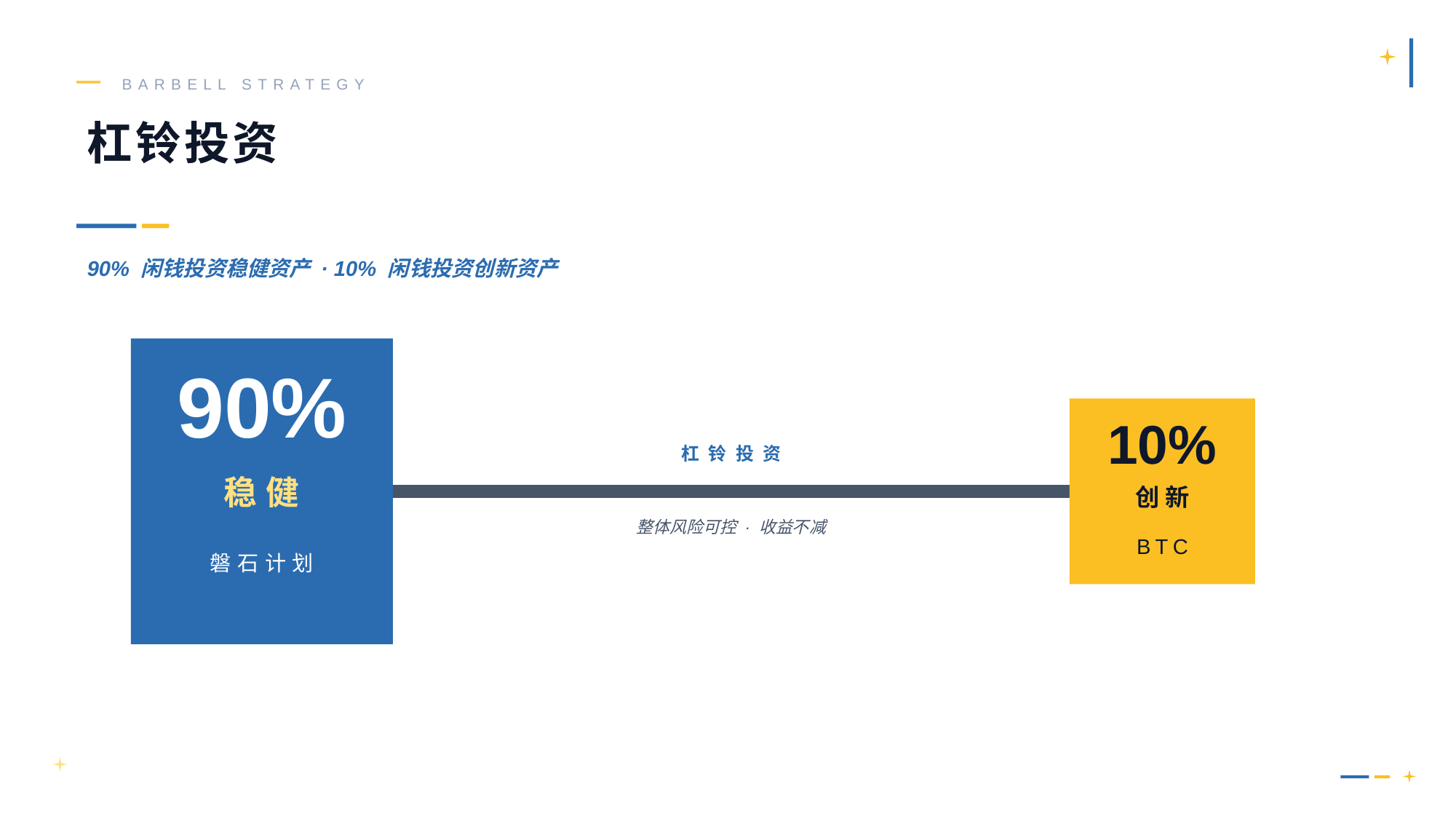

BARBELL STRATEGY

杠铃投资

90% 闲钱投资稳健资产 · 10% 闲钱投资创新资产

90%

10%
杠铃投资
稳健
创新

整体风险可控 · 收益不减
BTC
磐石计划